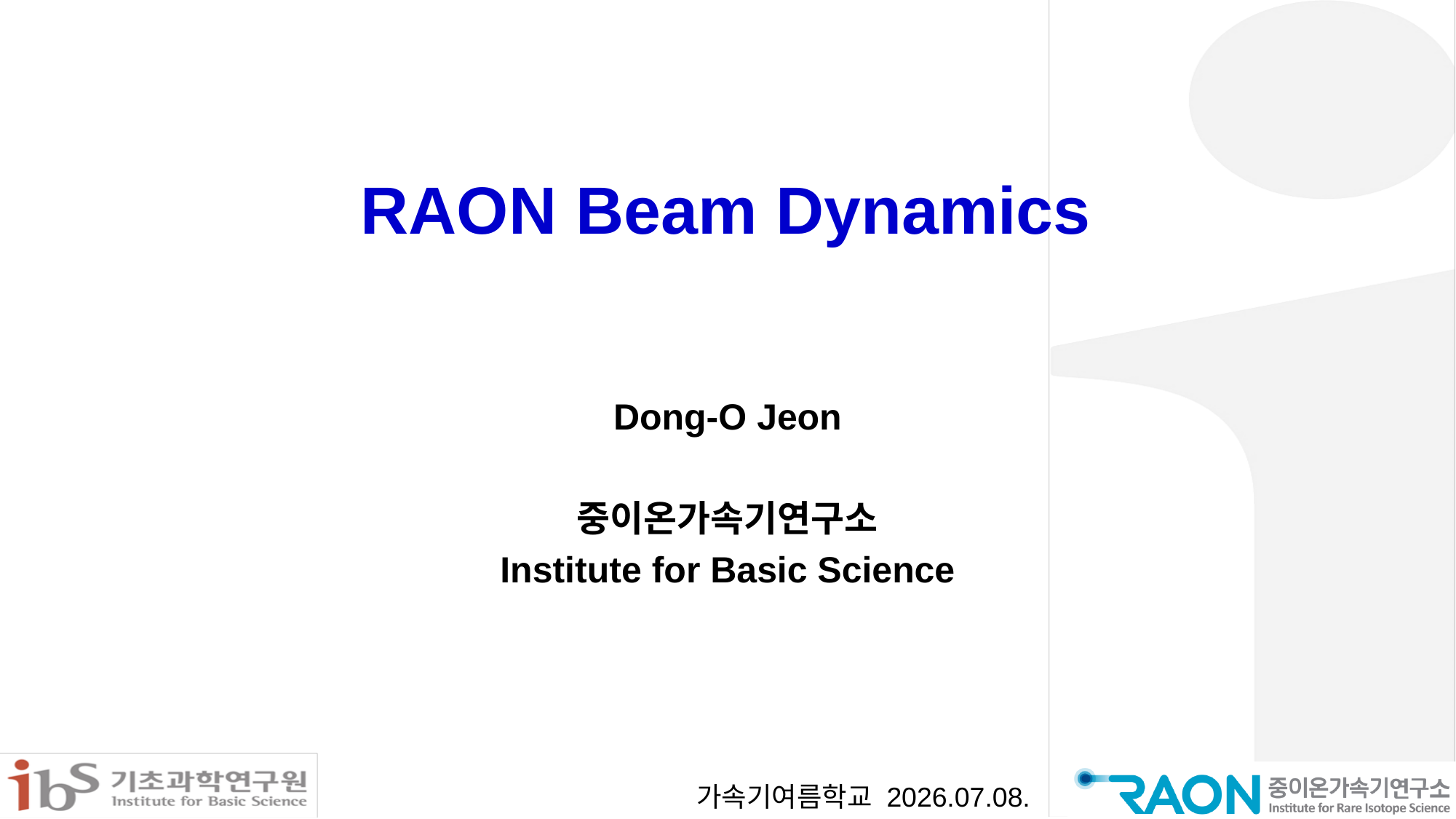

# RAON Beam Dynamics
Dong-O Jeon

중이온가속기연구소
Institute for Basic Science

가속기여름학교 2026.07.08.